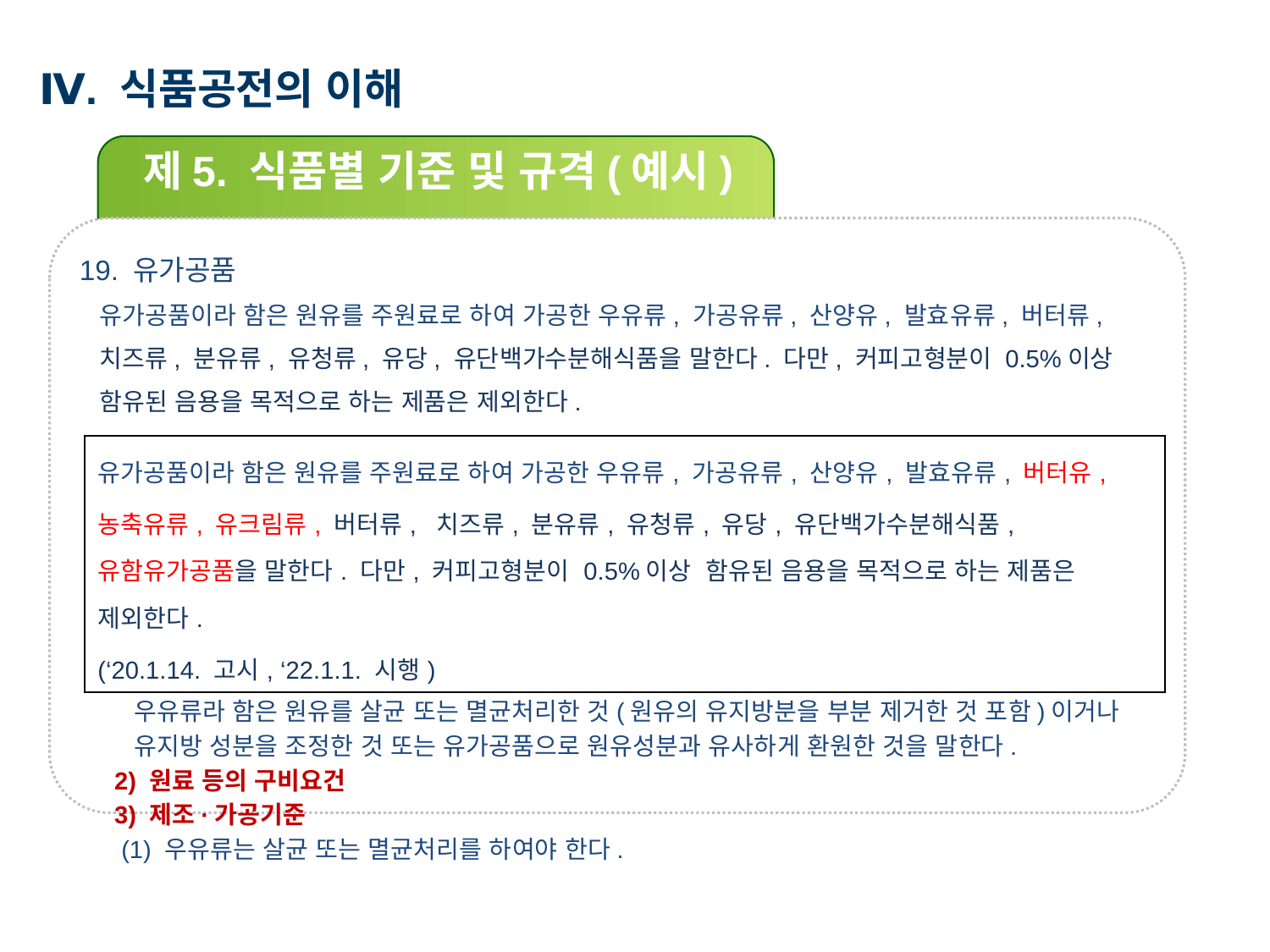

Ⅳ. 식품공전의 이해
제5. 식품별 기준 및 규격(예시)
19. 유가공품
  유가공품이라 함은 원유를 주원료로 하여 가공한 우유류, 가공유류, 산양유, 발효유류, 버터류,
  치즈류, 분유류, 유청류, 유당, 유단백가수분해식품을 말한다. 다만, 커피고형분이 0.5%이상
  함유된 음용을 목적으로 하는 제품은 제외한다.

  19-1 우유류(*축산물)
     1) 정의
       우유류라 함은 원유를 살균 또는 멸균처리한 것(원유의 유지방분을 부분 제거한 것 포함)이거나
       유지방 성분을 조정한 것 또는 유가공품으로 원유성분과 유사하게 환원한 것을 말한다.
     2) 원료 등의 구비요건
     3) 제조·가공기준
      (1) 우유류는 살균 또는 멸균처리를 하여야 한다.
| 유가공품이라 함은 원유를 주원료로 하여 가공한 우유류, 가공유류, 산양유, 발효유류, 버터유, 농축유류, 유크림류, 버터류, 치즈류, 분유류, 유청류, 유당, 유단백가수분해식품, 유함유가공품을 말한다. 다만, 커피고형분이 0.5%이상 함유된 음용을 목적으로 하는 제품은 제외한다. (‘20.1.14. 고시, ‘22.1.1. 시행) |
| --- |